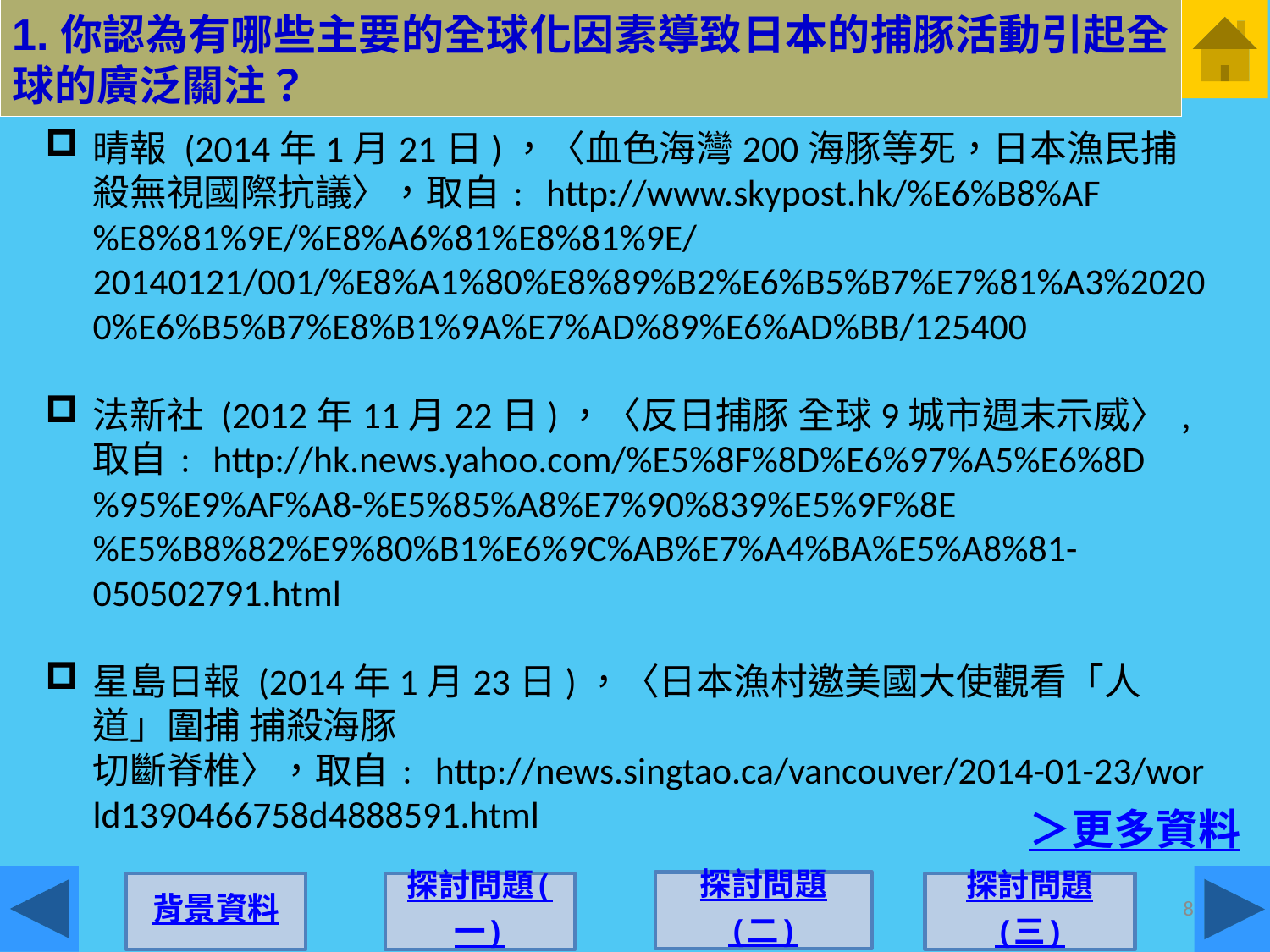

1.你認為有哪些主要的全球化因素導致日本的捕豚活動引起全球的廣泛關注？

晴報 (2014年1月21日)，〈血色海灣200海豚等死，日本漁民捕殺無視國際抗議〉，取自﹕http://www.skypost.hk/%E6%B8%AF%E8%81%9E/%E8%A6%81%E8%81%9E/20140121/001/%E8%A1%80%E8%89%B2%E6%B5%B7%E7%81%A3%20200%E6%B5%B7%E8%B1%9A%E7%AD%89%E6%AD%BB/125400

法新社 (2012年11月22日)，〈反日捕豚 全球9城市週末示威〉﹐取自﹕http://hk.news.yahoo.com/%E5%8F%8D%E6%97%A5%E6%8D%95%E9%AF%A8-%E5%85%A8%E7%90%839%E5%9F%8E%E5%B8%82%E9%80%B1%E6%9C%AB%E7%A4%BA%E5%A8%81-050502791.html

星島日報 (2014年1月23日)，〈日本漁村邀美國大使觀看「人道」圍捕 捕殺海豚 切斷脊椎〉，取自﹕http://news.singtao.ca/vancouver/2014-01-23/world1390466758d4888591.html

＞更多資料

探討問題
(二)
探討問題(一)
背景資料
探討問題
(三)
8